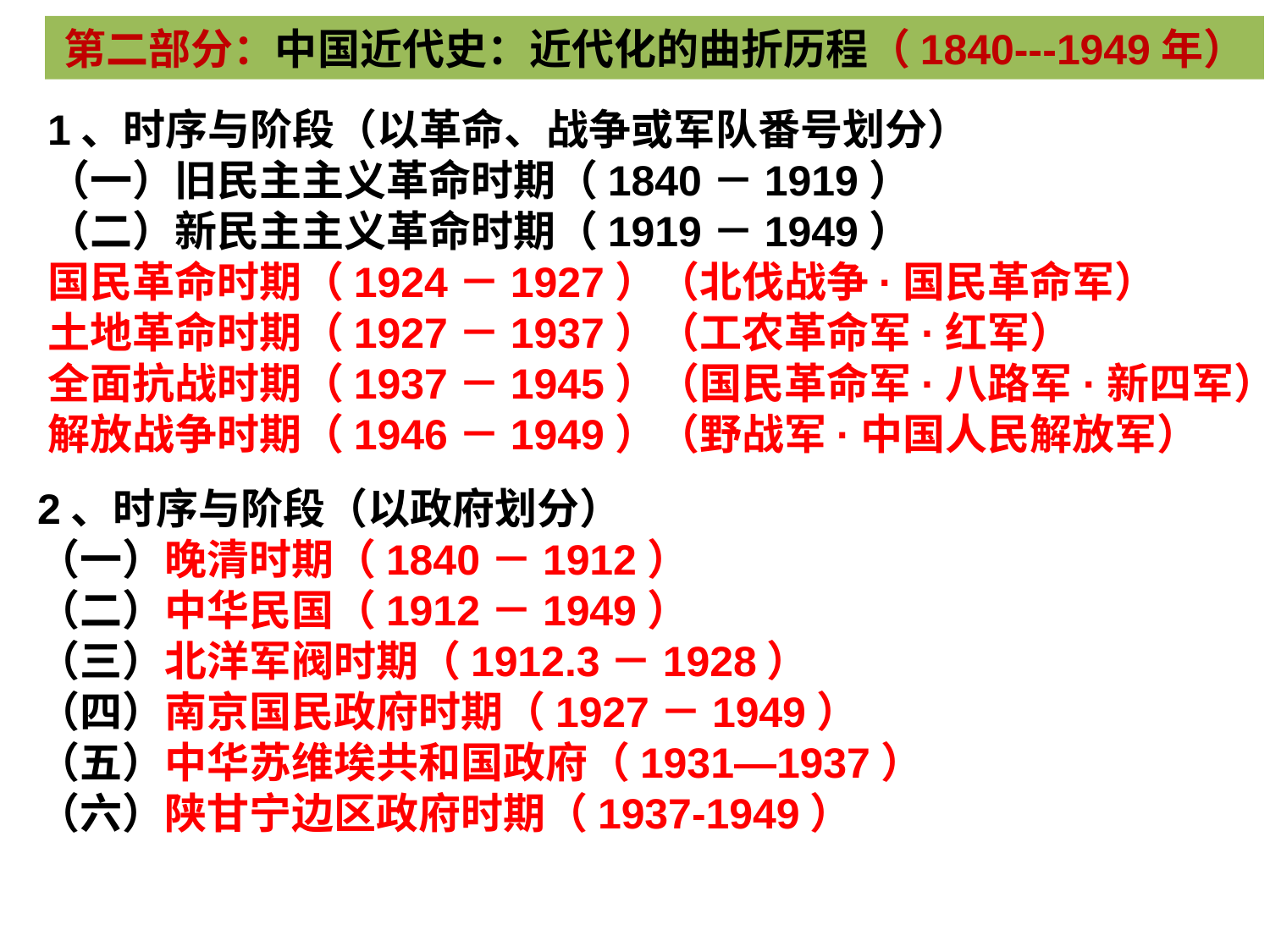

第二部分：中国近代史：近代化的曲折历程（1840---1949年）
1、时序与阶段（以革命、战争或军队番号划分）
（一）旧民主主义革命时期（1840－1919）
（二）新民主主义革命时期（1919－1949）
国民革命时期（1924－1927）（北伐战争·国民革命军）
土地革命时期（1927－1937）（工农革命军·红军）
全面抗战时期（1937－1945）（国民革命军·八路军·新四军）
解放战争时期（1946－1949）（野战军·中国人民解放军）

2、时序与阶段（以政府划分）
（一）晚清时期（1840－1912）
（二）中华民国（1912－1949）
（三）北洋军阀时期（1912.3－1928）
（四）南京国民政府时期（1927－1949）
（五）中华苏维埃共和国政府（1931—1937）
（六）陕甘宁边区政府时期（1937-1949）